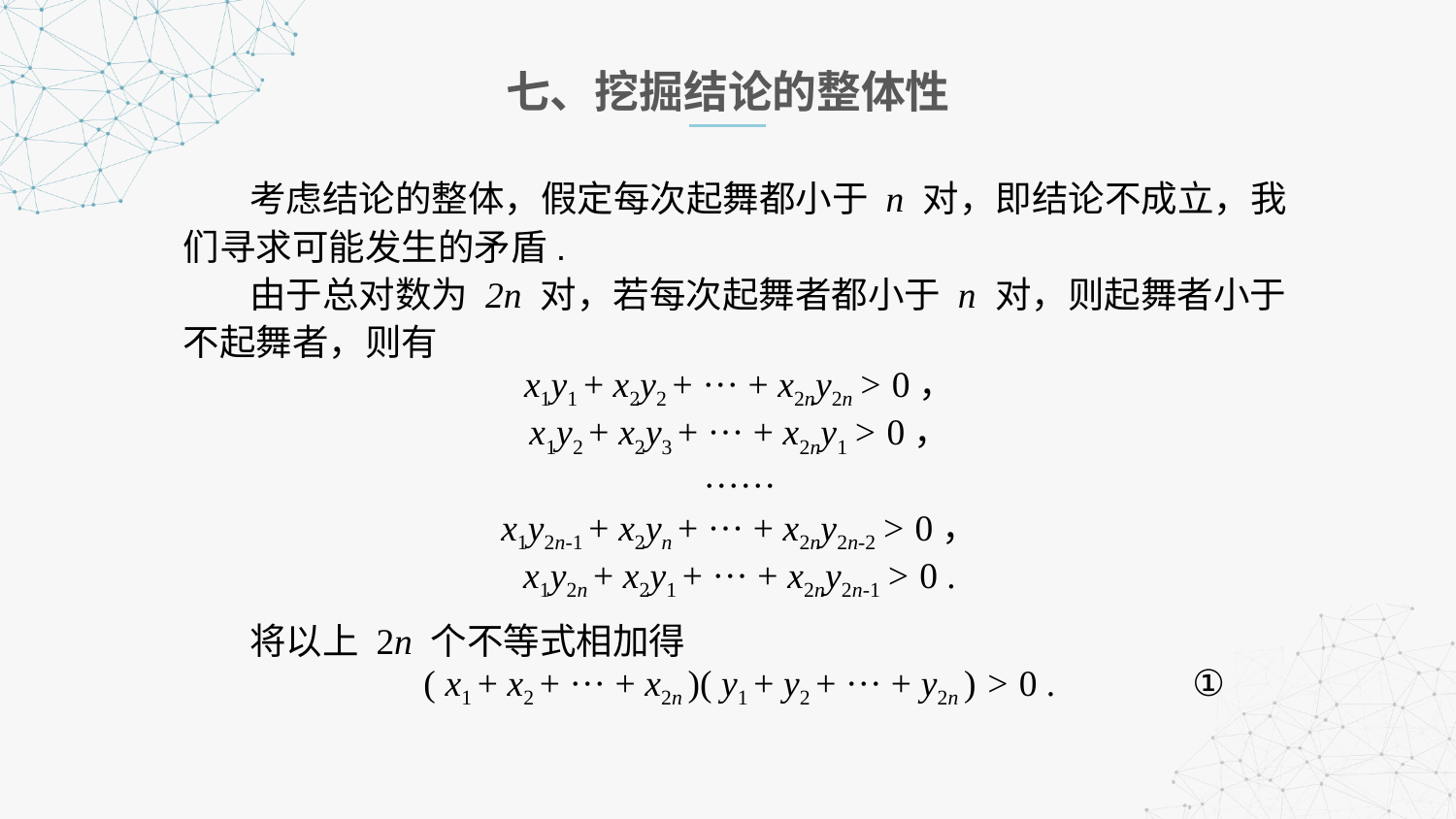

七、挖掘结论的整体性
       考虑结论的整体，假定每次起舞都小于 n 对，即结论不成立，我们寻求可能发生的矛盾.
       由于总对数为 2n 对，若每次起舞者都小于 n 对，则起舞者小于不起舞者，则有
x1y1 + x2y2 + ··· + x2ny2n > 0，
x1y2 + x2y3 + ··· + x2ny1 > 0，
······
x1y2n-1 + x2yn + ··· + x2ny2n-2 > 0，
x1y2n + x2y1 + ··· + x2ny2n-1 > 0 .
       将以上 2n 个不等式相加得
( x1 + x2 + ··· + x2n )( y1 + y2 + ··· + y2n ) > 0 .
①